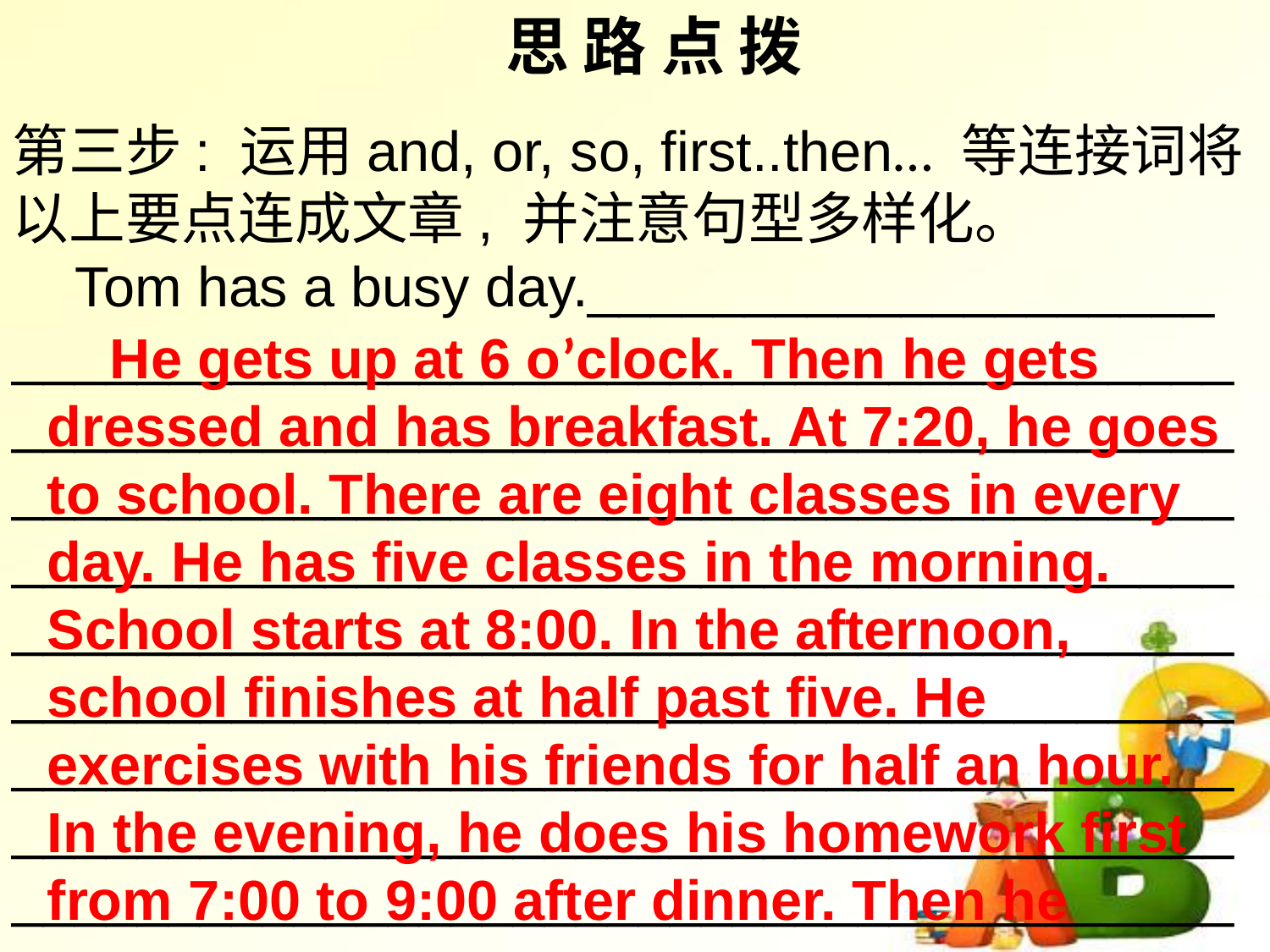

思 路 点 拨
第三步: 运用and, or, so, first..then… 等连接词将以上要点连成文章, 并注意句型多样化。
    Tom has a busy day.____________________
______________________________________________________________________________
______________________________________________________________________________
______________________________________________________________________________
______________________________________________________________________________
_______________________________________
    He gets up at 6 o’clock. Then he gets dressed and has breakfast. At 7:20, he goes to school. There are eight classes in every day. He has five classes in the morning. School starts at 8:00. In the afternoon, school finishes at half past five. He exercises with his friends for half an hour. In the evening, he does his homework first from 7:00 to 9:00 after dinner. Then he